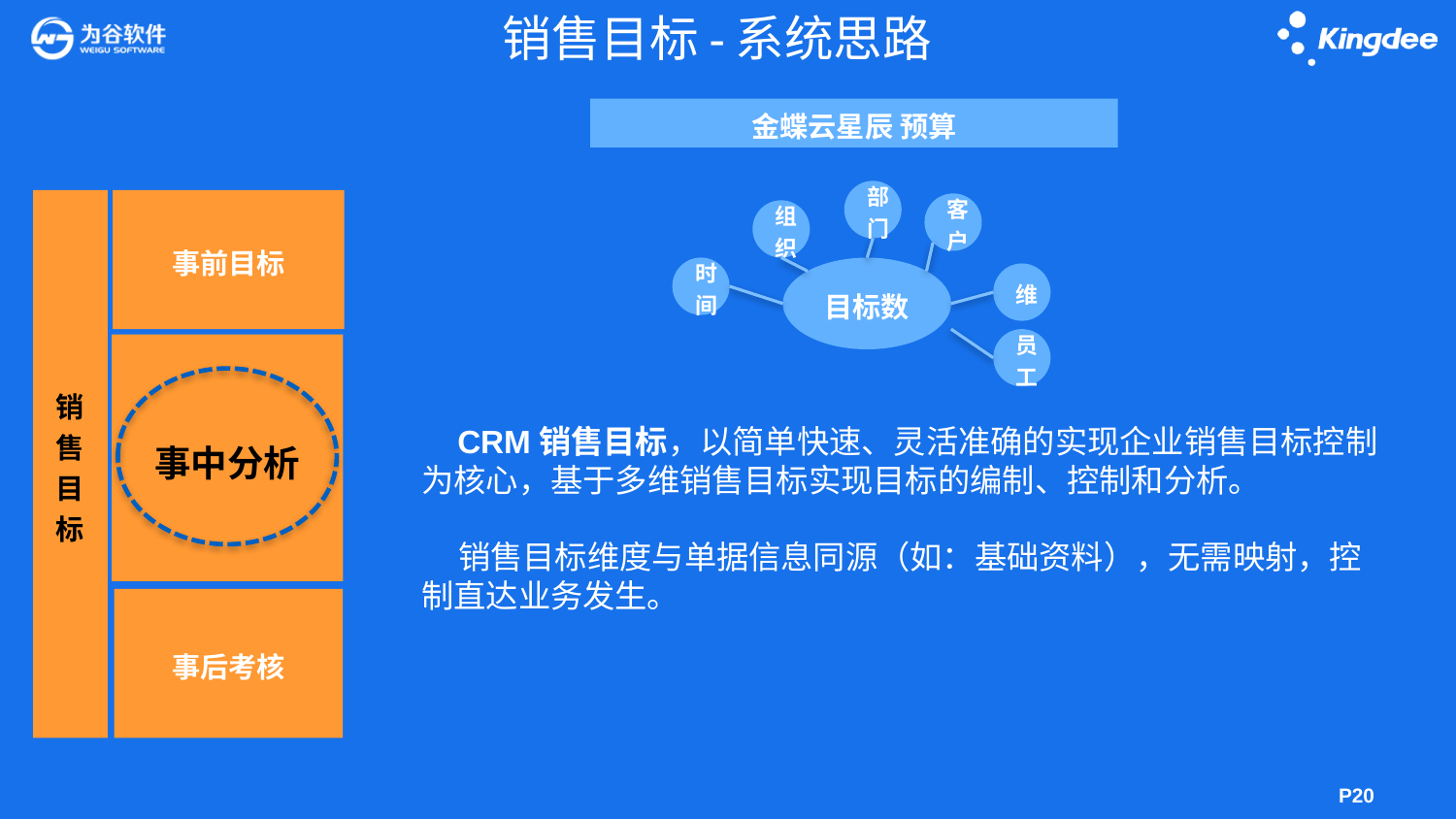

# 销售目标-系统思路
金蝶云星辰 预算
部门
销售目标
事前目标
客户
组织
时间
目标数
维
员工
事中分析

    CRM销售目标，以简单快速、灵活准确的实现企业销售目标控制为核心，基于多维销售目标实现目标的编制、控制和分析。

    销售目标维度与单据信息同源（如：基础资料），无需映射，控制直达业务发生。
事后考核